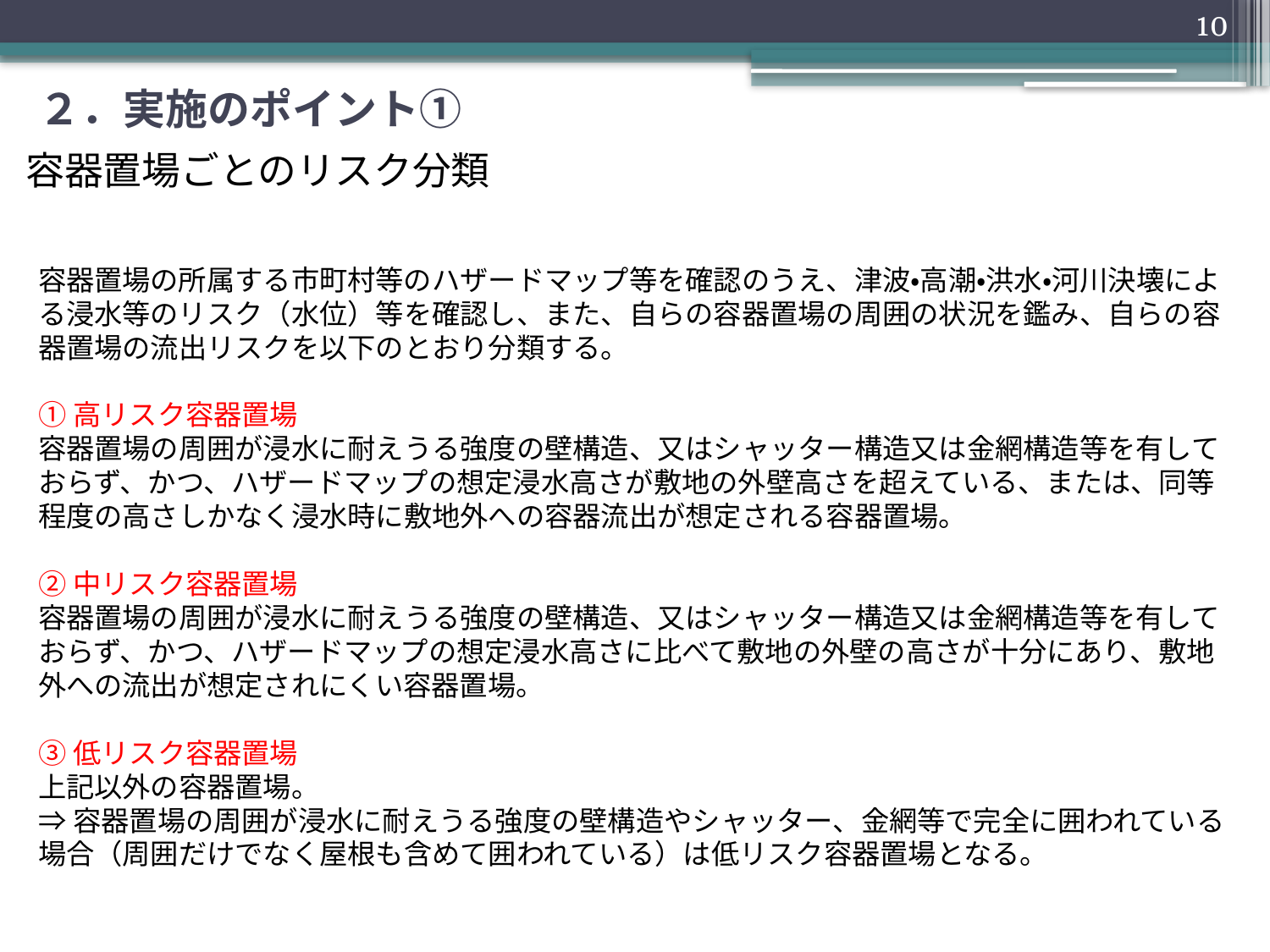

10
# ２．実施のポイント①
容器置場ごとのリスク分類
容器置場の所属する市町村等のハザードマップ等を確認のうえ、津波・高潮・洪水・河川決壊による浸水等のリスク（水位）等を確認し、また、自らの容器置場の周囲の状況を鑑み、自らの容器置場の流出リスクを以下のとおり分類する。

①高リスク容器置場
容器置場の周囲が浸水に耐えうる強度の壁構造、又はシャッター構造又は金網構造等を有しておらず、かつ、ハザードマップの想定浸水高さが敷地の外壁高さを超えている、または、同等程度の高さしかなく浸水時に敷地外への容器流出が想定される容器置場。

②中リスク容器置場
容器置場の周囲が浸水に耐えうる強度の壁構造、又はシャッター構造又は金網構造等を有しておらず、かつ、ハザードマップの想定浸水高さに比べて敷地の外壁の高さが十分にあり、敷地外への流出が想定されにくい容器置場。

③低リスク容器置場
上記以外の容器置場。
⇒容器置場の周囲が浸水に耐えうる強度の壁構造やシャッター、金網等で完全に囲われている場合（周囲だけでなく屋根も含めて囲われている）は低リスク容器置場となる。